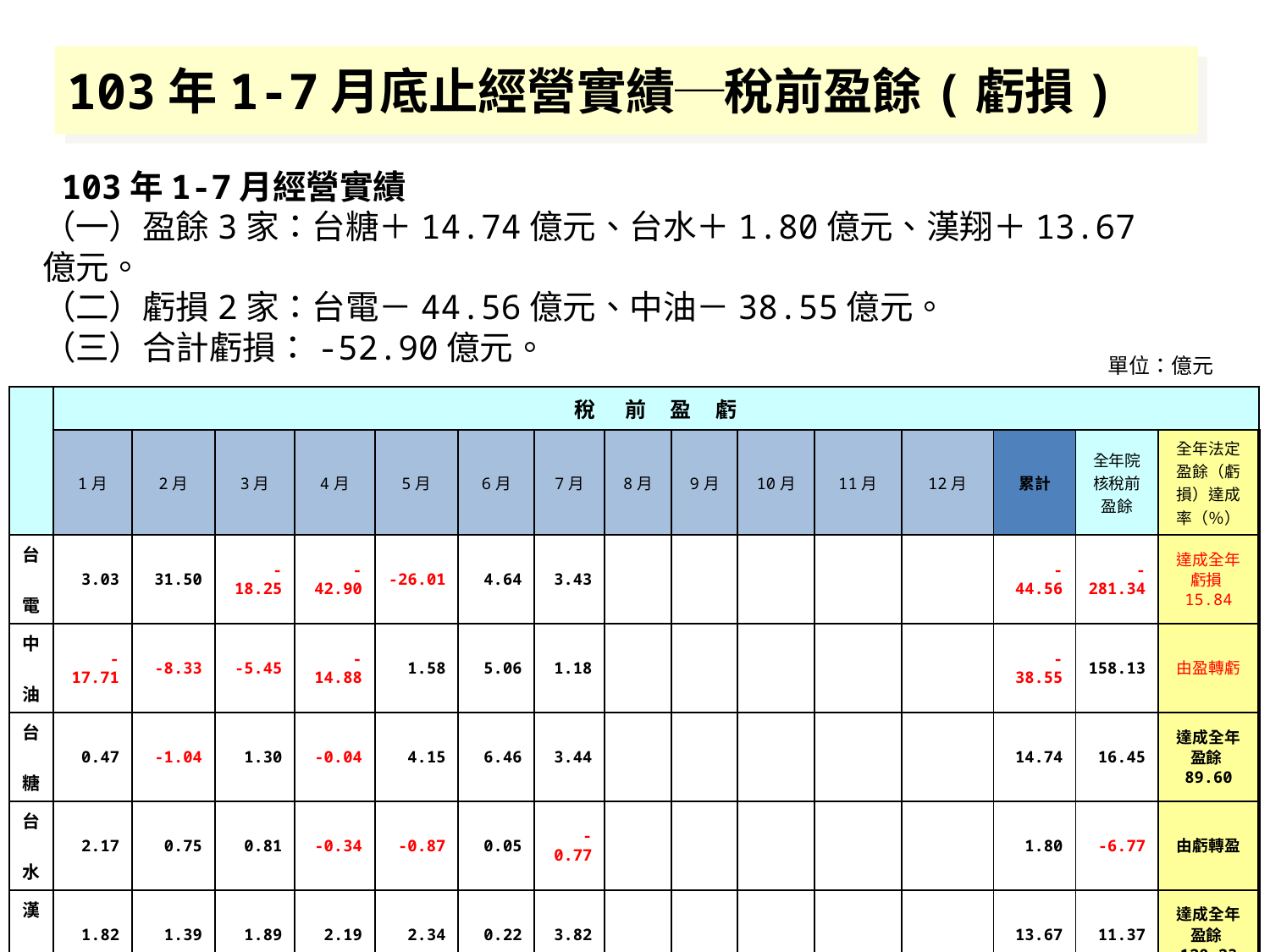

# 103年1-7月底止經營實績─稅前盈餘(虧損)
 103年1-7月經營實績
（一）盈餘3家：台糖＋14.74億元、台水＋1.80億元、漢翔＋13.67億元。
（二）虧損2家：台電－44.56億元、中油－38.55億元。
（三）合計虧損：-52.90億元。
單位：億元
|  | 稅 前 盈 虧 |  |  |  |  |  |  |  |  |  |  |  |  |  |  |
| --- | --- | --- | --- | --- | --- | --- | --- | --- | --- | --- | --- | --- | --- | --- | --- |
|  | 1月 | 2月 | 3月 | 4月 | 5月 | 6月 | 7月 | 8月 | 9月 | 10月 | 11月 | 12月 | 累計 | 全年院核稅前盈餘 | 全年法定盈餘（虧損）達成率（％） |
| 台 電 | 3.03 | 31.50 | -18.25 | -42.90 | -26.01 | 4.64 | 3.43 |  |  |  |  |  | -44.56 | -281.34 | 達成全年虧損15.84 |
| 中 油 | -17.71 | -8.33 | -5.45 | -14.88 | 1.58 | 5.06 | 1.18 |  |  |  |  |  | -38.55 | 158.13 | 由盈轉虧 |
| 台 糖 | 0.47 | -1.04 | 1.30 | -0.04 | 4.15 | 6.46 | 3.44 |  |  |  |  |  | 14.74 | 16.45 | 達成全年盈餘89.60 |
| 台 水 | 2.17 | 0.75 | 0.81 | -0.34 | -0.87 | 0.05 | -0.77 |  |  |  |  |  | 1.80 | -6.77 | 由虧轉盈 |
| 漢 翔 | 1.82 | 1.39 | 1.89 | 2.19 | 2.34 | 0.22 | 3.82 |  |  |  |  |  | 13.67 | 11.37 | 達成全年盈餘120.23 |
| 合 計 | -10.22 | 24.27 | -19.70 | -55.97 | -18.81 | 16.43 | 11.10 |  |  |  |  |  | -52.90 | -102.16 | 達成全年虧損51.78 |
1